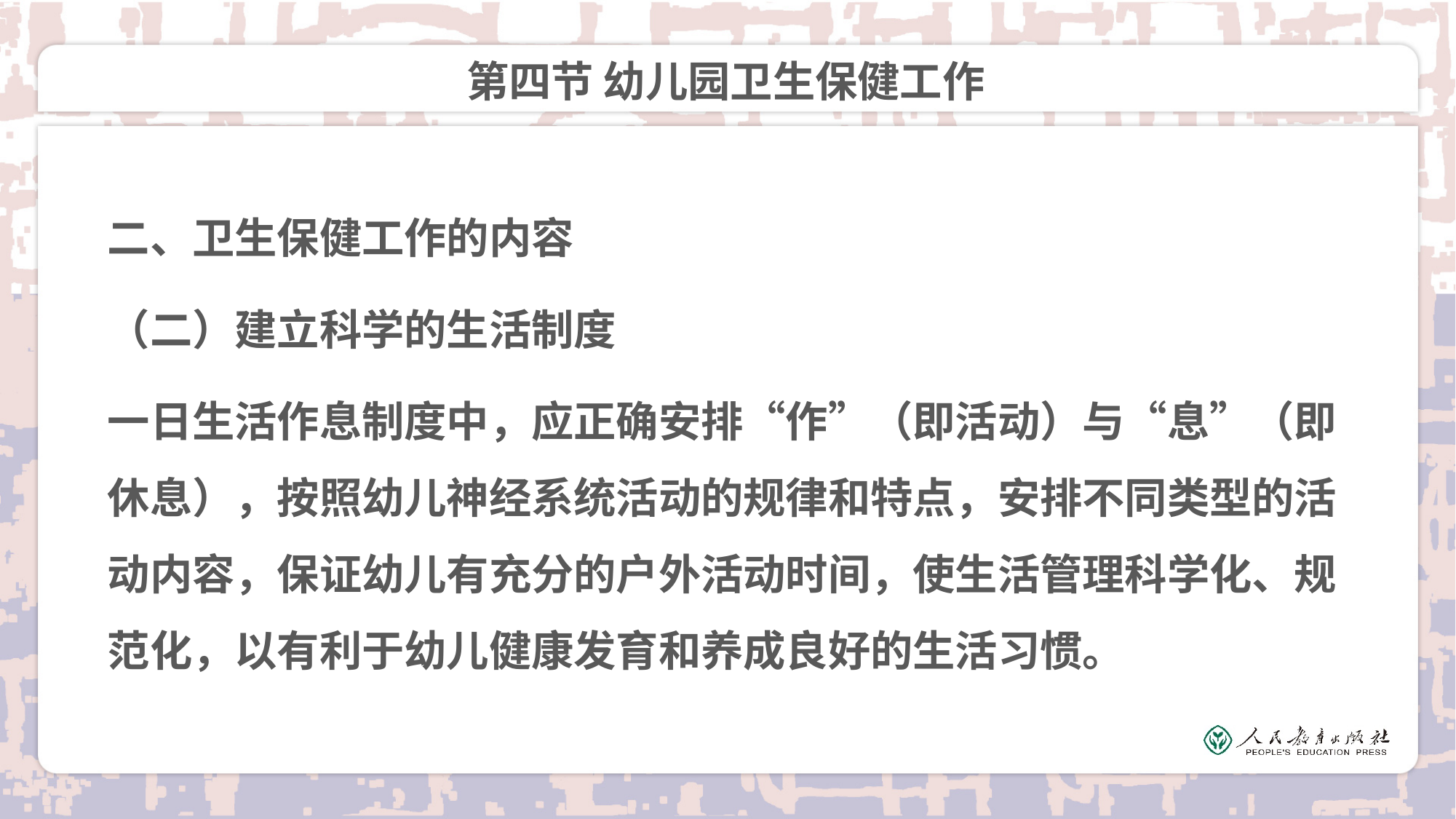

# 第四节 幼儿园卫生保健工作
二、卫生保健工作的内容
（二）建立科学的生活制度
一日生活作息制度中，应正确安排“作”（即活动）与“息”（即休息），按照幼儿神经系统活动的规律和特点，安排不同类型的活动内容，保证幼儿有充分的户外活动时间，使生活管理科学化、规范化，以有利于幼儿健康发育和养成良好的生活习惯。